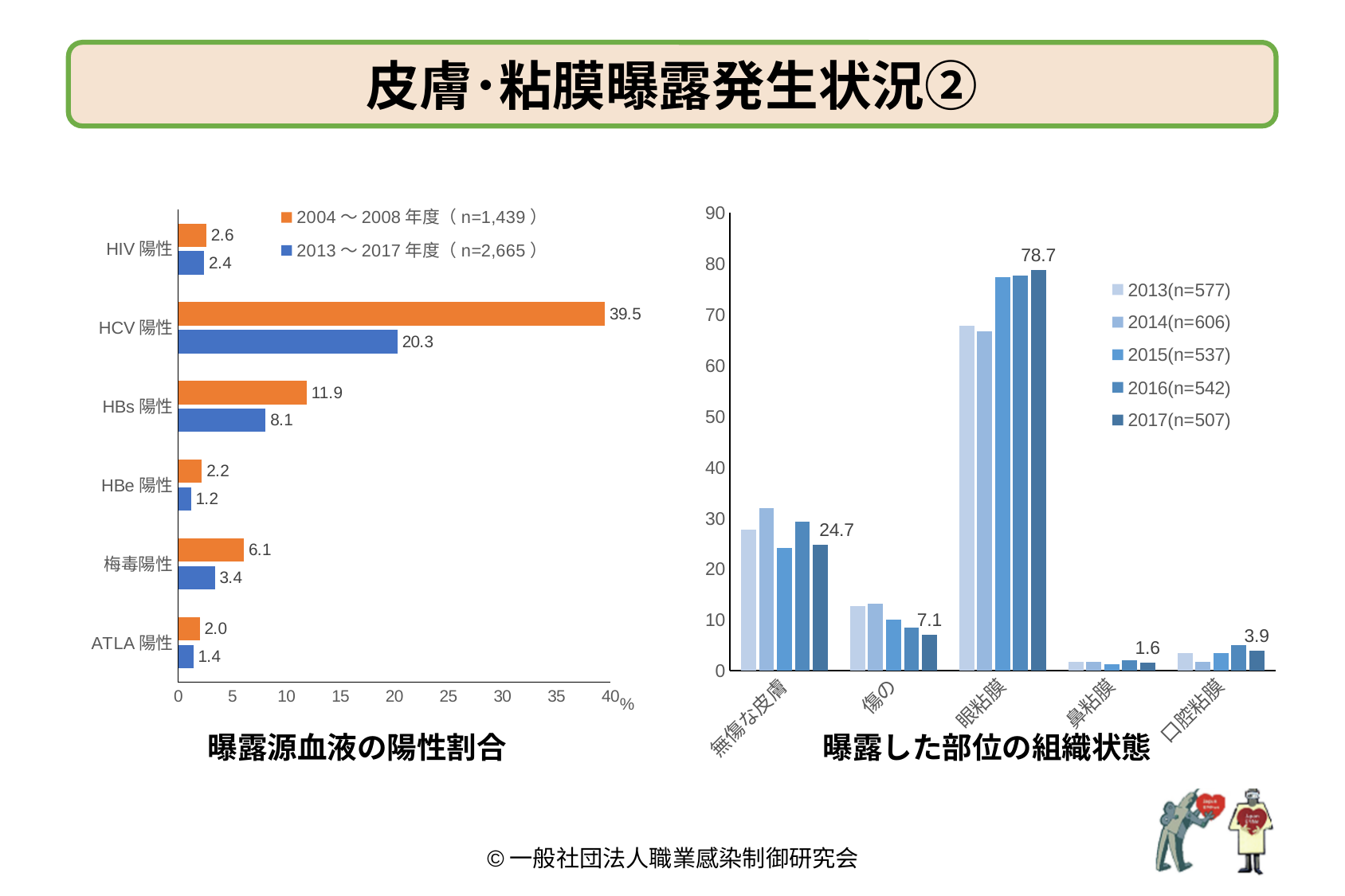

皮膚･粘膜曝露発生状況②

### Chart

| Category | 2013～2017年度（n=2,665） | 2004～2008年度（n=1,439） |
|---|---|---|
| ATLA陽性 | 1.4 | 2.0 |
| 梅毒陽性 | 3.4 | 6.1 |
| HBe陽性 | 1.2 | 2.2 |
| HBs陽性 | 8.1 | 11.9 |
| HCV陽性 | 20.3 | 39.5 |
| HIV陽性 | 2.4 | 2.6 |
曝露源血液の陽性割合

### Chart

| Category | 2013(n=577) | 2014(n=606) | 2015(n=537) | 2016(n=542) | 2017(n=507) |
|---|---|---|---|---|---|
| 無傷な皮膚 | 27.7 | 32.0 | 24.2 | 29.3 | 24.7 |
| 傷のある皮膚 | 12.7 | 13.2 | 10.1 | 8.5 | 7.1 |
| 眼粘膜 | 67.8 | 66.7 | 77.3 | 77.7 | 78.7 |
| 鼻粘膜 | 1.7 | 1.8 | 1.3 | 2.0 | 1.6 |
| 口腔粘膜 | 3.5 | 1.8 | 3.5 | 5.0 | 3.9 |
曝露した部位の組織状態